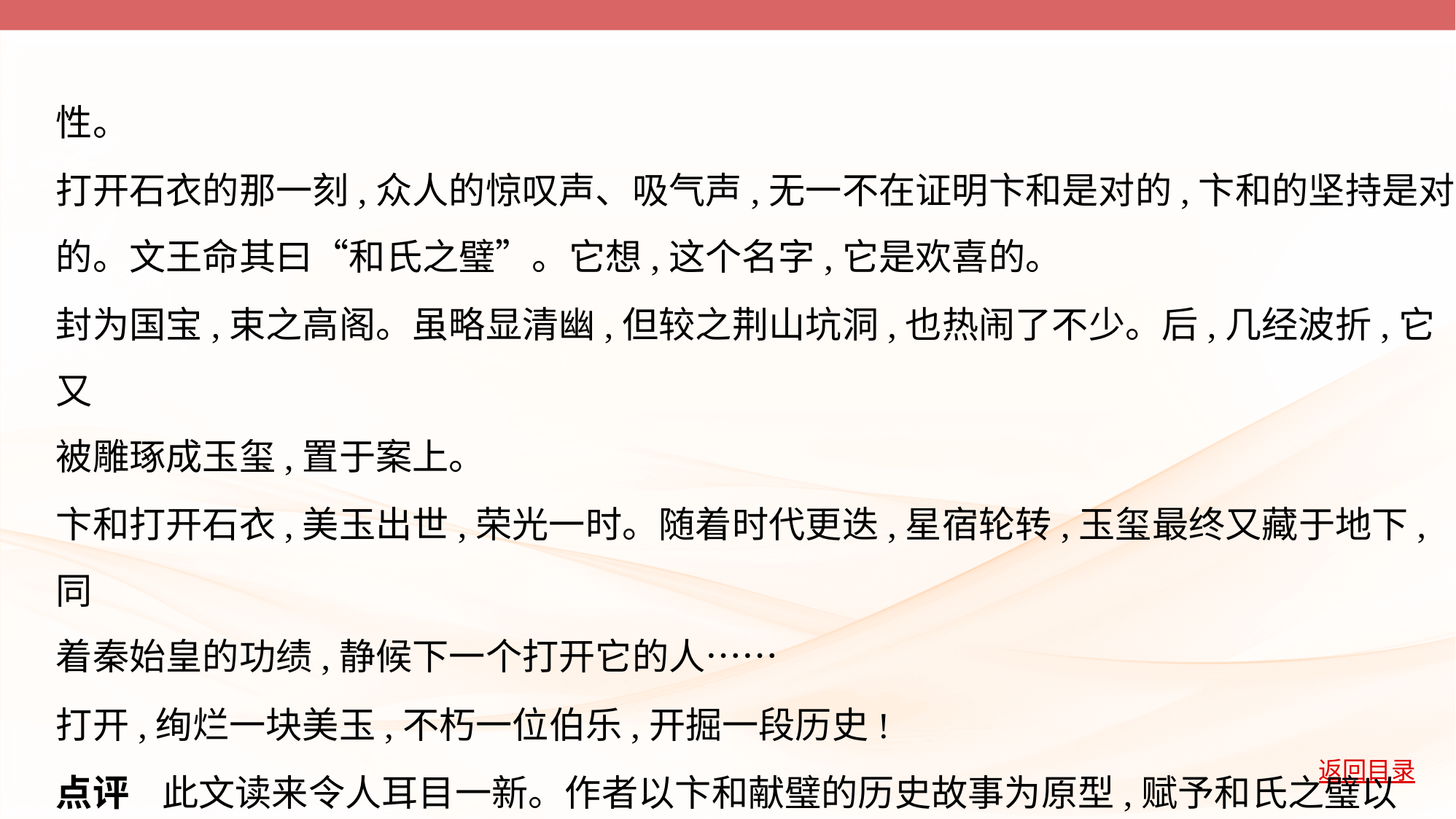

性。
打开石衣的那一刻,众人的惊叹声、吸气声,无一不在证明卞和是对的,卞和的坚持是对
的。文王命其曰“和氏之璧”。它想,这个名字,它是欢喜的。
封为国宝,束之高阁。虽略显清幽,但较之荆山坑洞,也热闹了不少。后,几经波折,它又
被雕琢成玉玺,置于案上。
卞和打开石衣,美玉出世,荣光一时。随着时代更迭,星宿轮转,玉玺最终又藏于地下,同
着秦始皇的功绩,静候下一个打开它的人……
打开,绚烂一块美玉,不朽一位伯乐,开掘一段历史!
点评    此文读来令人耳目一新。作者以卞和献璧的历史故事为原型,赋予和氏之璧以